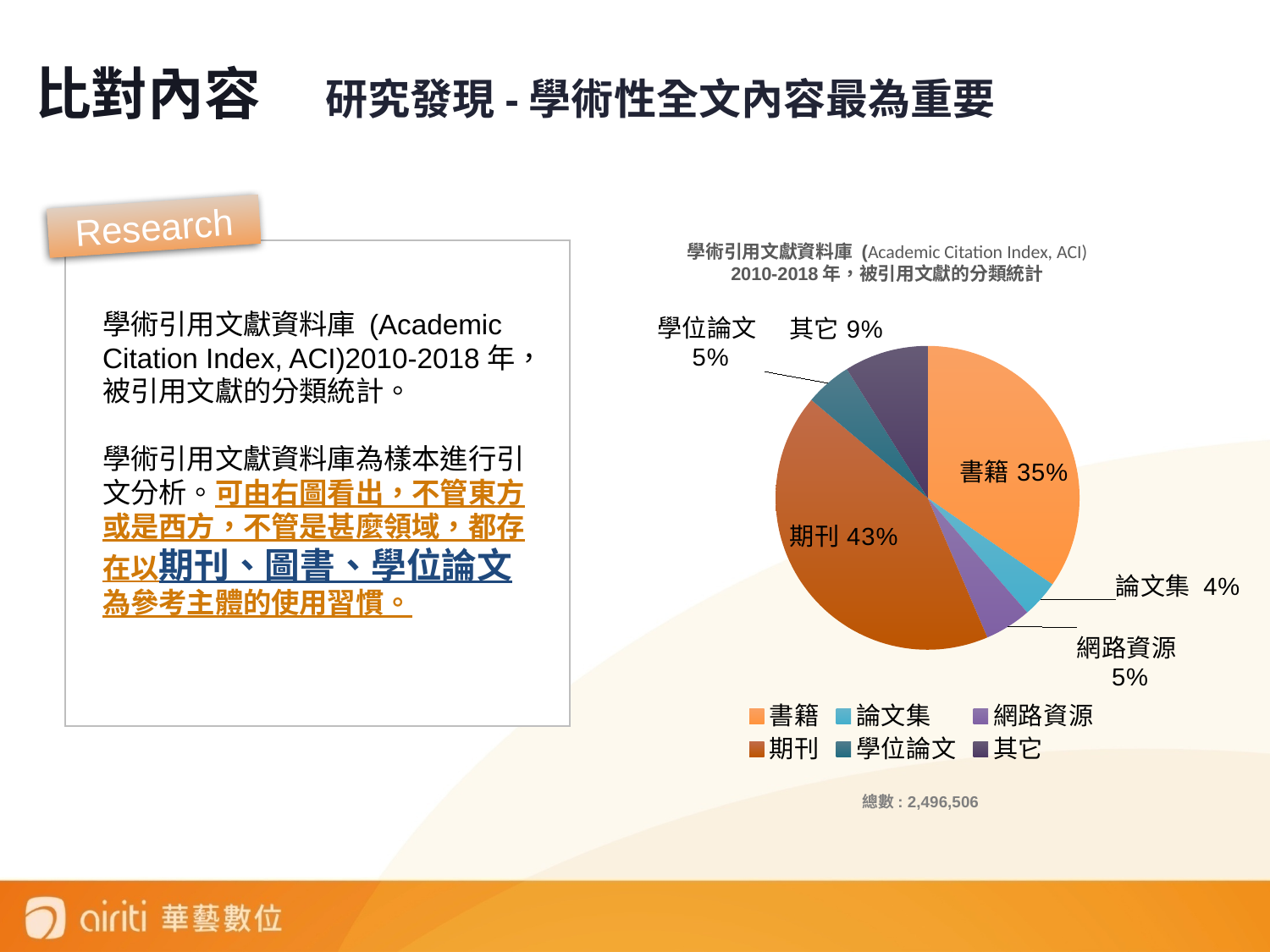

比對內容     研究發現-學術性全文內容最為重要

Research
學術引用文獻資料庫 (Academic Citation Index, ACI)
2010-2018年，被引用文獻的分類統計

### Chart

| Category |  |
|---|---|
| 書籍 | 0.35 |
| 論文集 | 0.04 |
| 網路資源 | 0.05 |
| 期刊 | 0.43 |
| 學位論文 | 0.05 |
| 其它 | 0.09 |
學術引用文獻資料庫 (Academic Citation Index, ACI)2010-2018年，被引用文獻的分類統計。

學術引用文獻資料庫為樣本進行引文分析。可由右圖看出，不管東方或是西方，不管是甚麼領域，都存在以期刊、圖書、學位論文為參考主體的使用習慣。

總數: 2,496,506